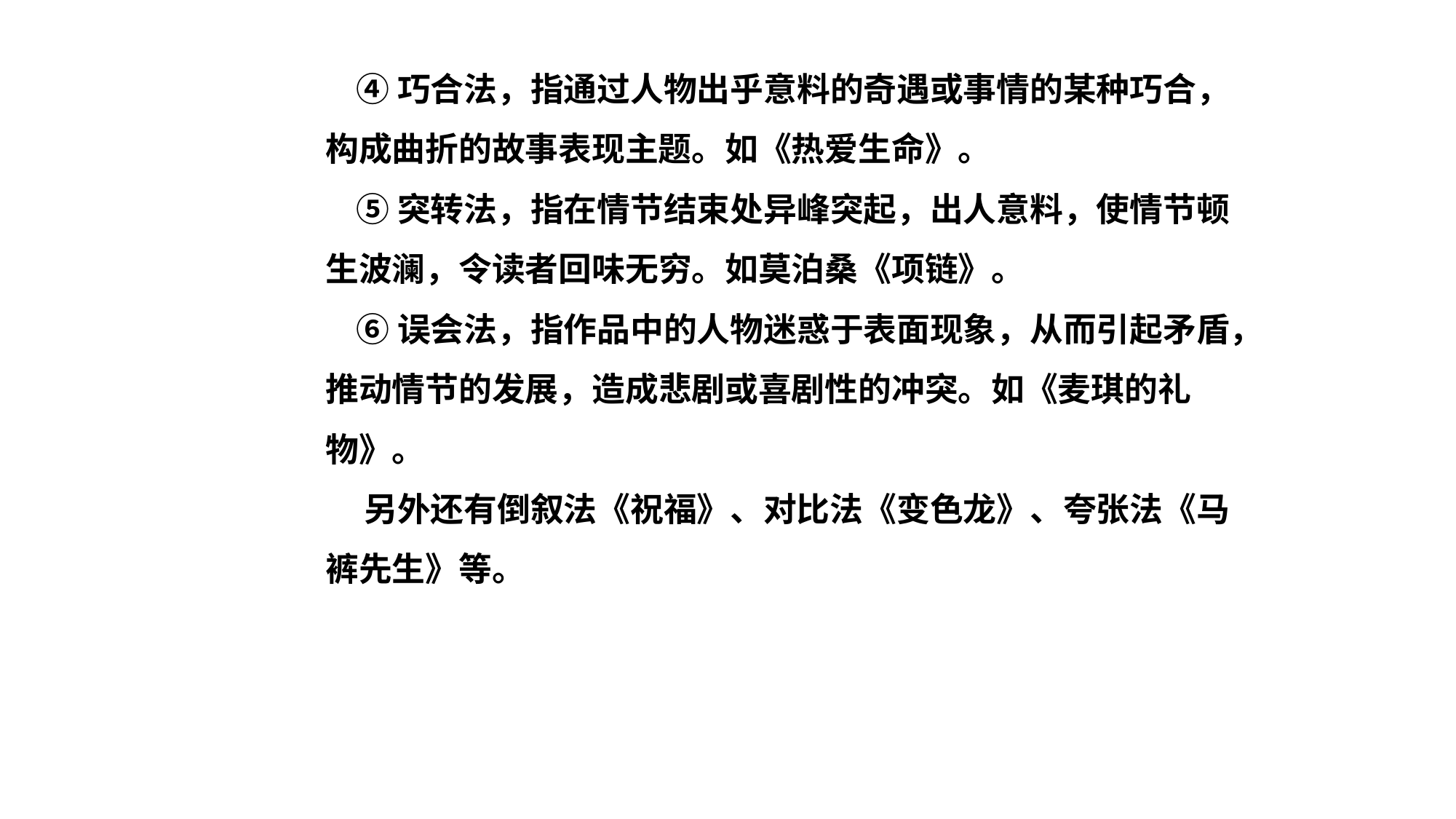

④巧合法，指通过人物出乎意料的奇遇或事情的某种巧合，构成曲折的故事表现主题。如《热爱生命》。
    ⑤突转法，指在情节结束处异峰突起，出人意料，使情节顿生波澜，令读者回味无穷。如莫泊桑《项链》。
    ⑥误会法，指作品中的人物迷惑于表面现象，从而引起矛盾，推动情节的发展，造成悲剧或喜剧性的冲突。如《麦琪的礼物》。
    另外还有倒叙法《祝福》、对比法《变色龙》、夸张法《马裤先生》等。